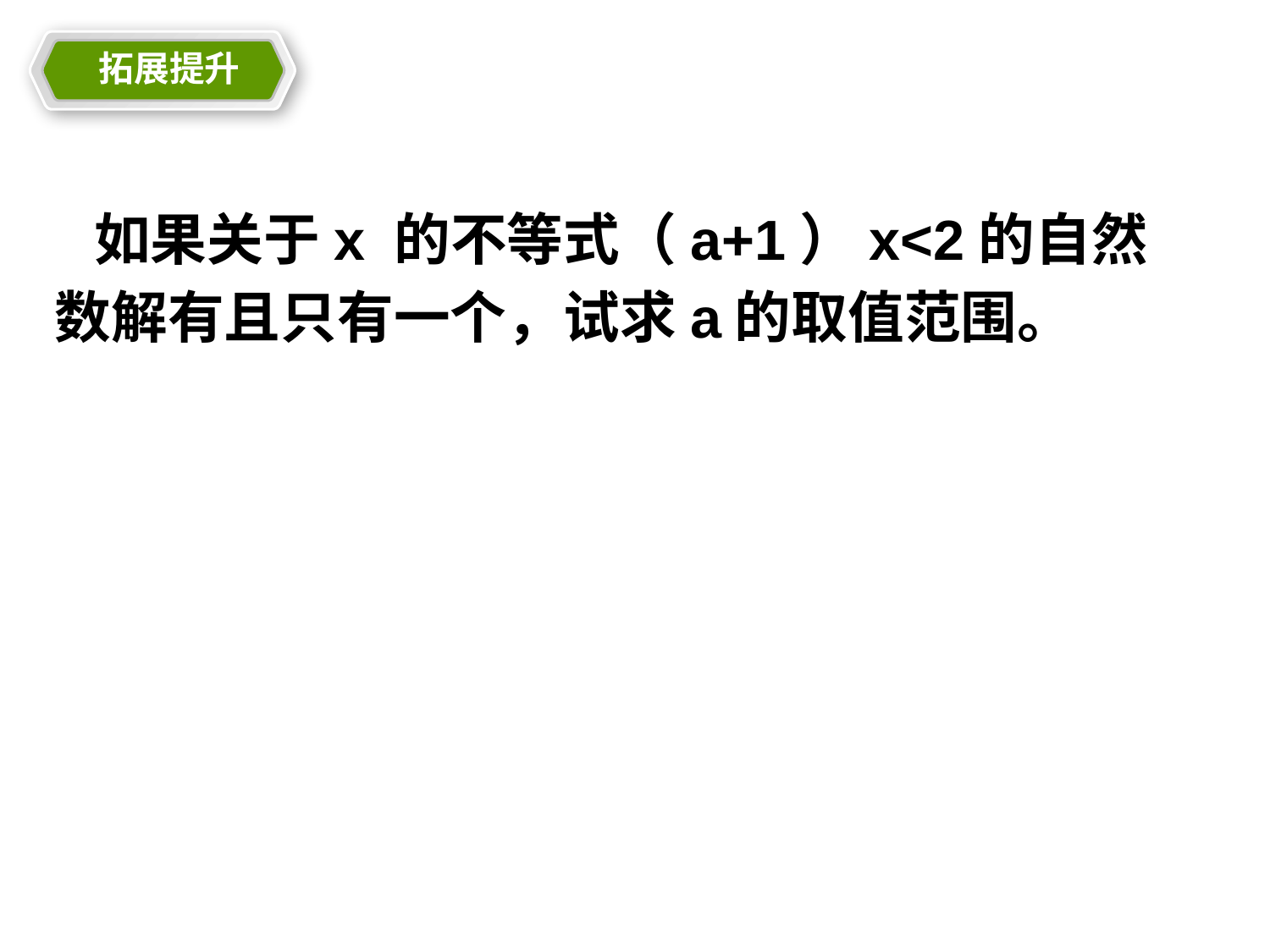

拓展提升
教学目标
  如果关于x 的不等式（a+1）x<2的自然数解有且只有一个，试求a的取值范围。